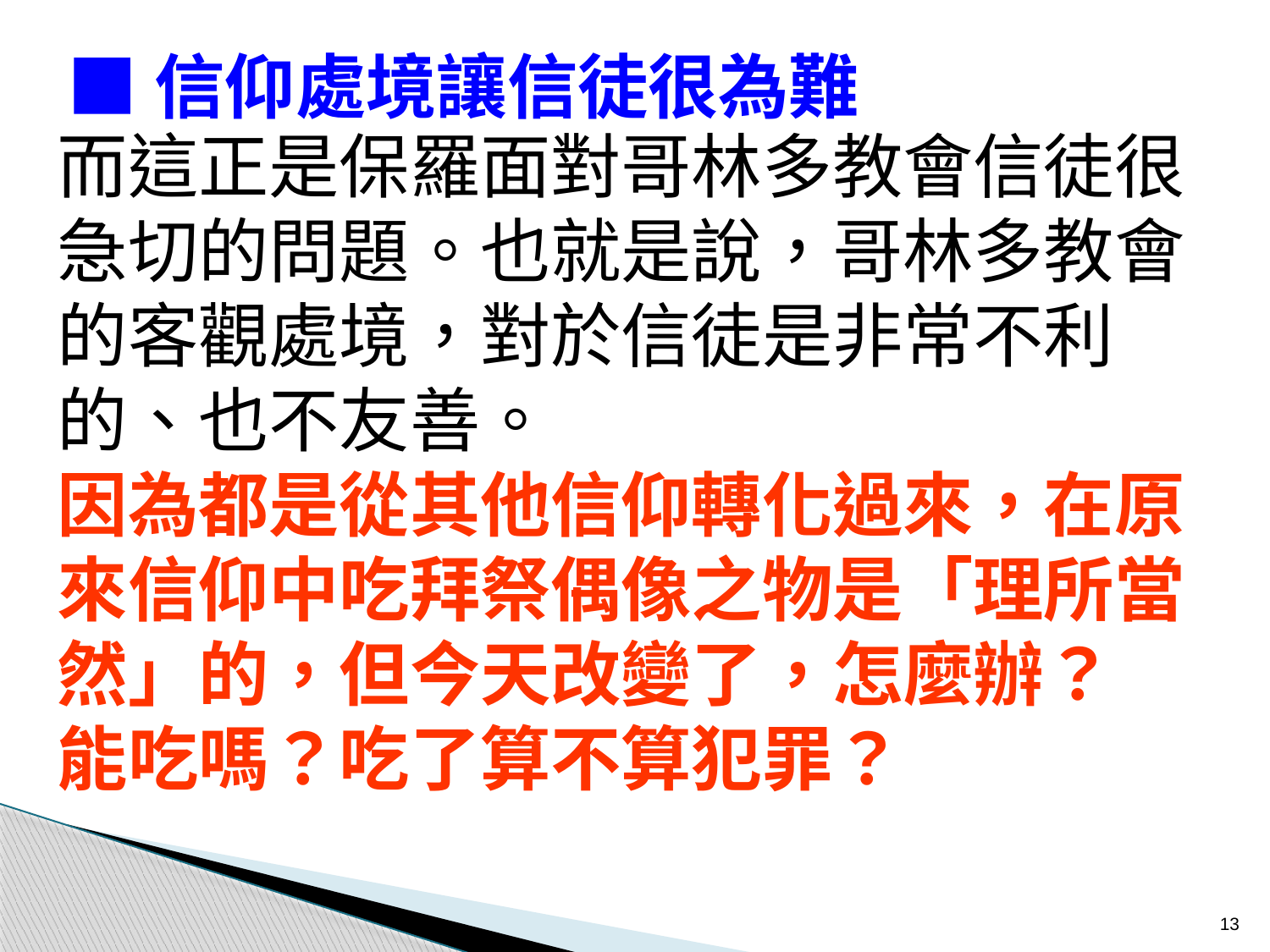

■信仰處境讓信徒很為難
而這正是保羅面對哥林多教會信徒很急切的問題。也就是說，哥林多教會的客觀處境，對於信徒是非常不利的、也不友善。
因為都是從其他信仰轉化過來，在原來信仰中吃拜祭偶像之物是「理所當然」的，但今天改變了，怎麼辦？
能吃嗎？吃了算不算犯罪？
13